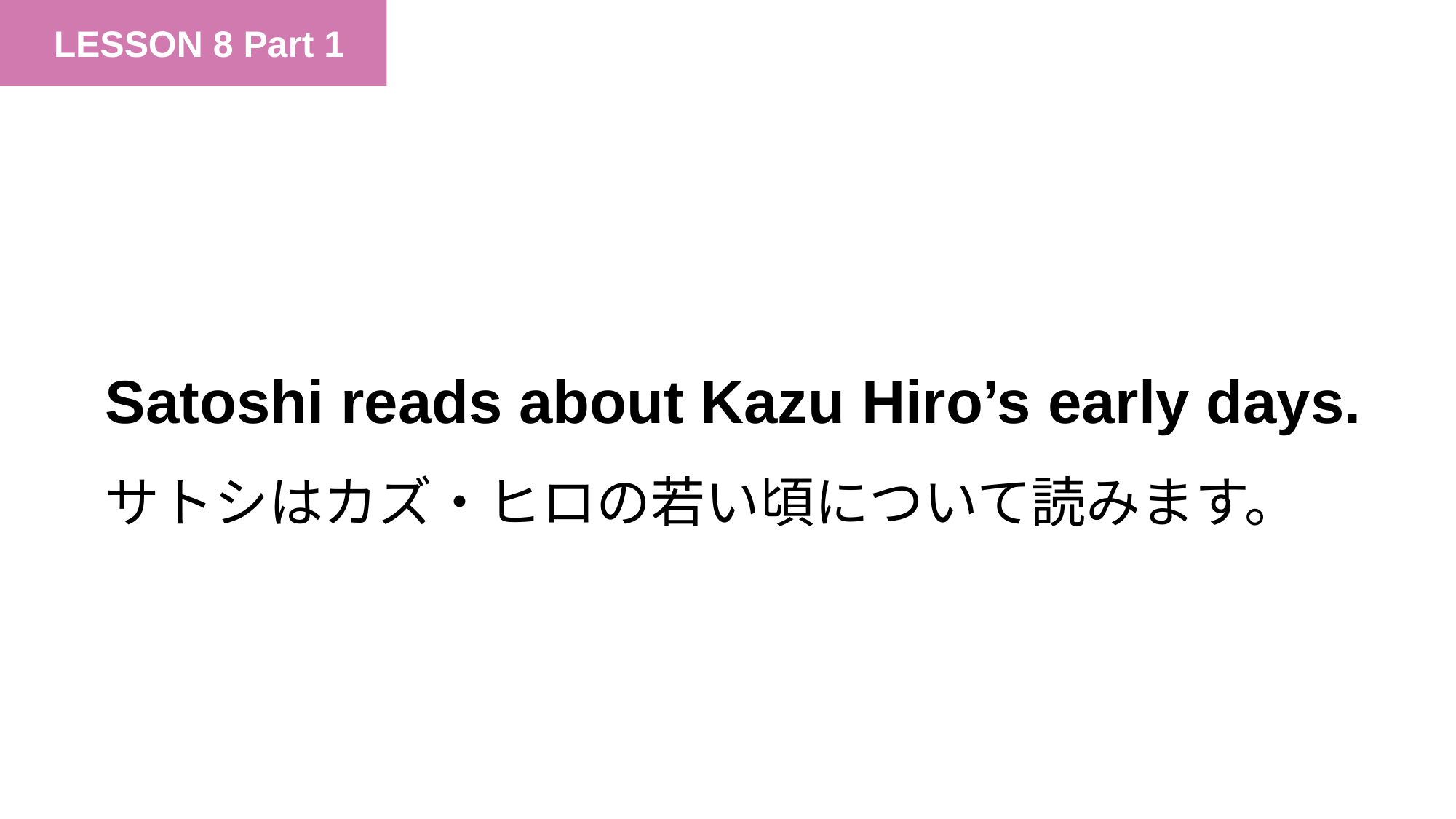

Satoshi reads about Kazu Hiro’s early days.サトシはカズ・ヒロの若い頃について読みます。